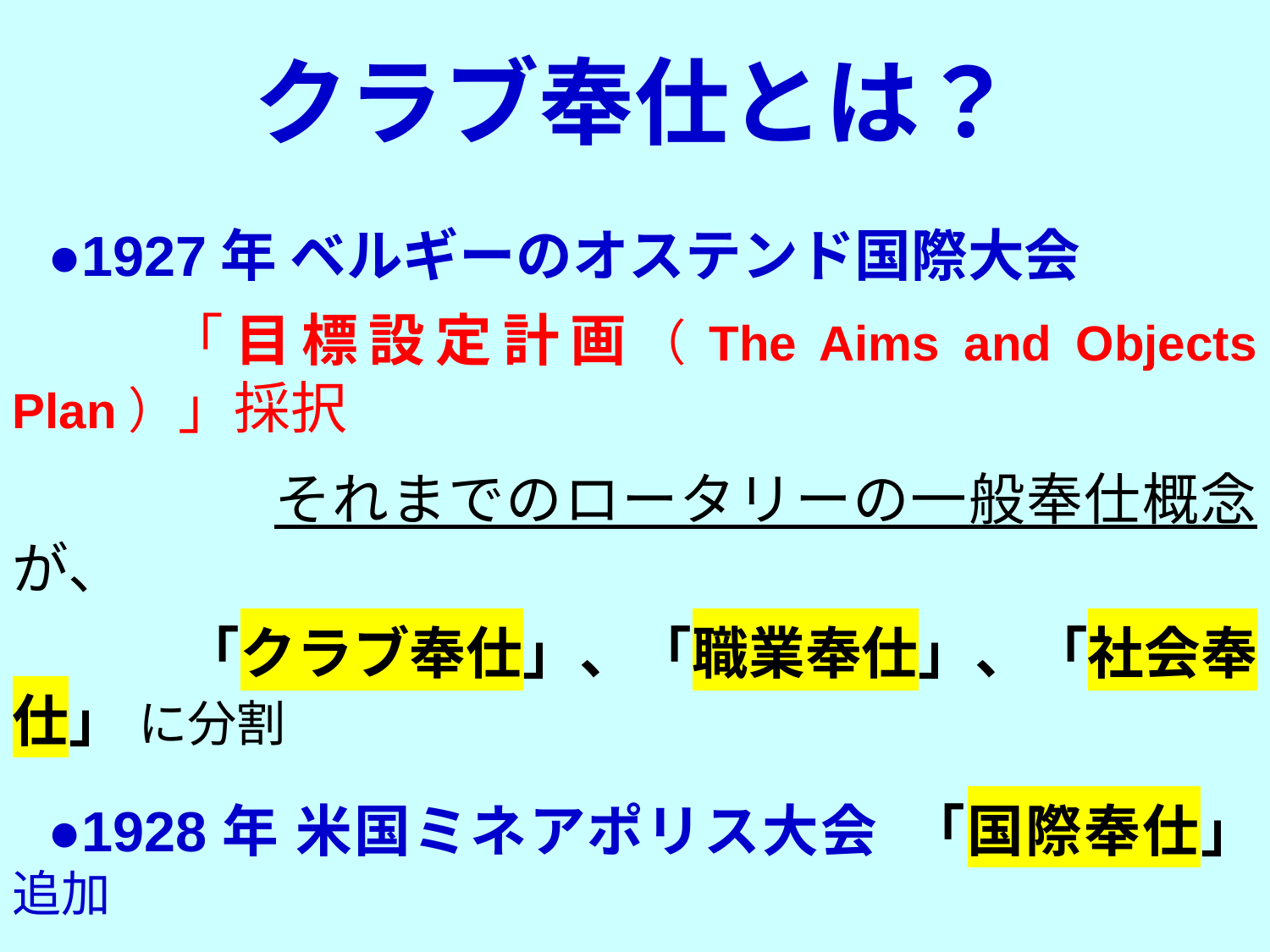

クラブ奉仕とは？
●1927年 ベルギーのオステンド国際大会

　　「目標設定計画（The Aims and Objects Plan）」採択

 　　　それまでのロータリーの一般奉仕概念が、

 　　「クラブ奉仕」、「職業奉仕」、「社会奉仕」 に分割

●1928年 米国ミネアポリス大会  「国際奉仕」 追加

●2010年 規定審議会  「青少年奉仕」 追加

　　　　　　　　現在の五大奉仕（部門）